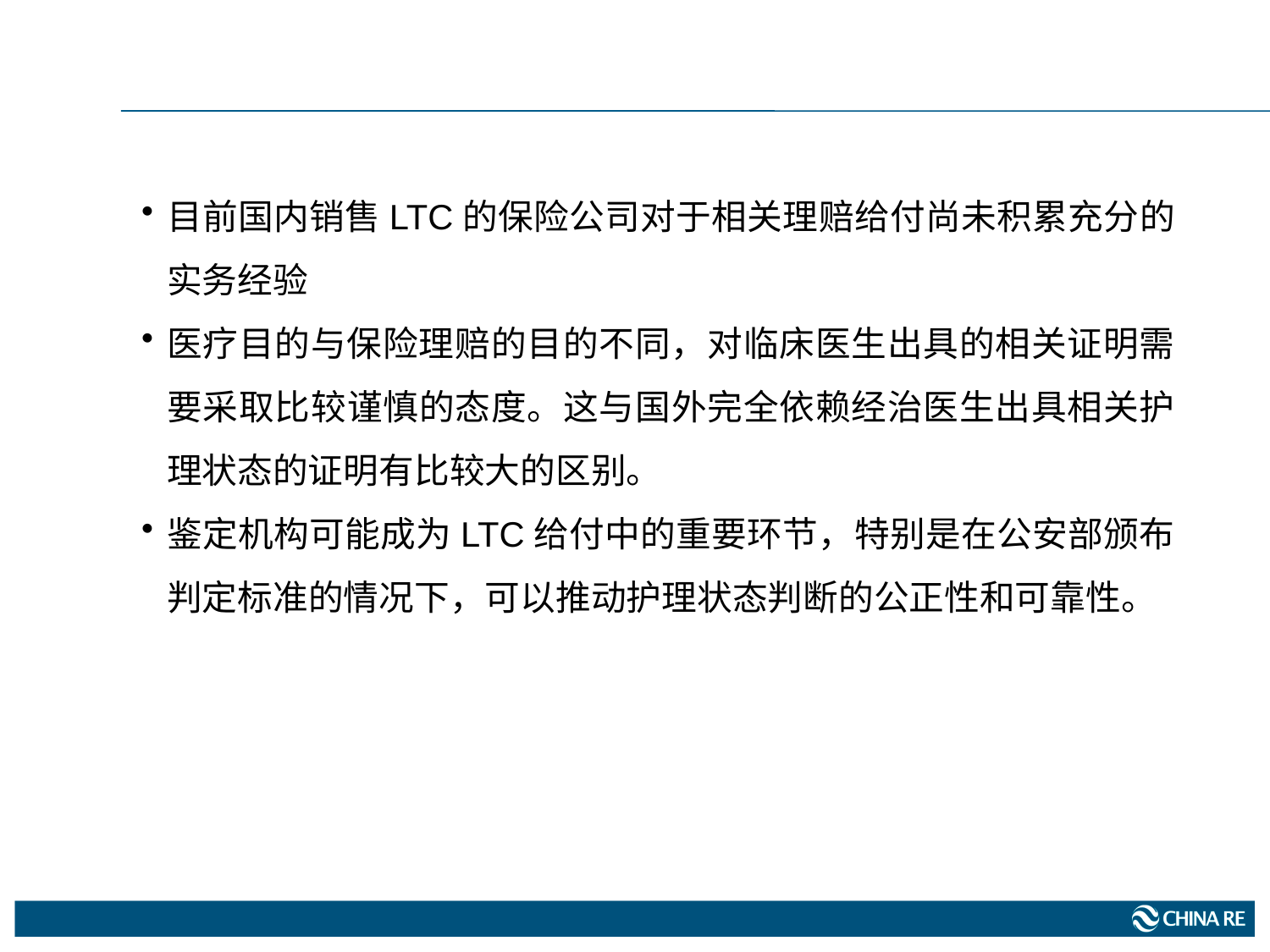

目前国内销售LTC的保险公司对于相关理赔给付尚未积累充分的实务经验
医疗目的与保险理赔的目的不同，对临床医生出具的相关证明需要采取比较谨慎的态度。这与国外完全依赖经治医生出具相关护理状态的证明有比较大的区别。
鉴定机构可能成为LTC给付中的重要环节，特别是在公安部颁布判定标准的情况下，可以推动护理状态判断的公正性和可靠性。